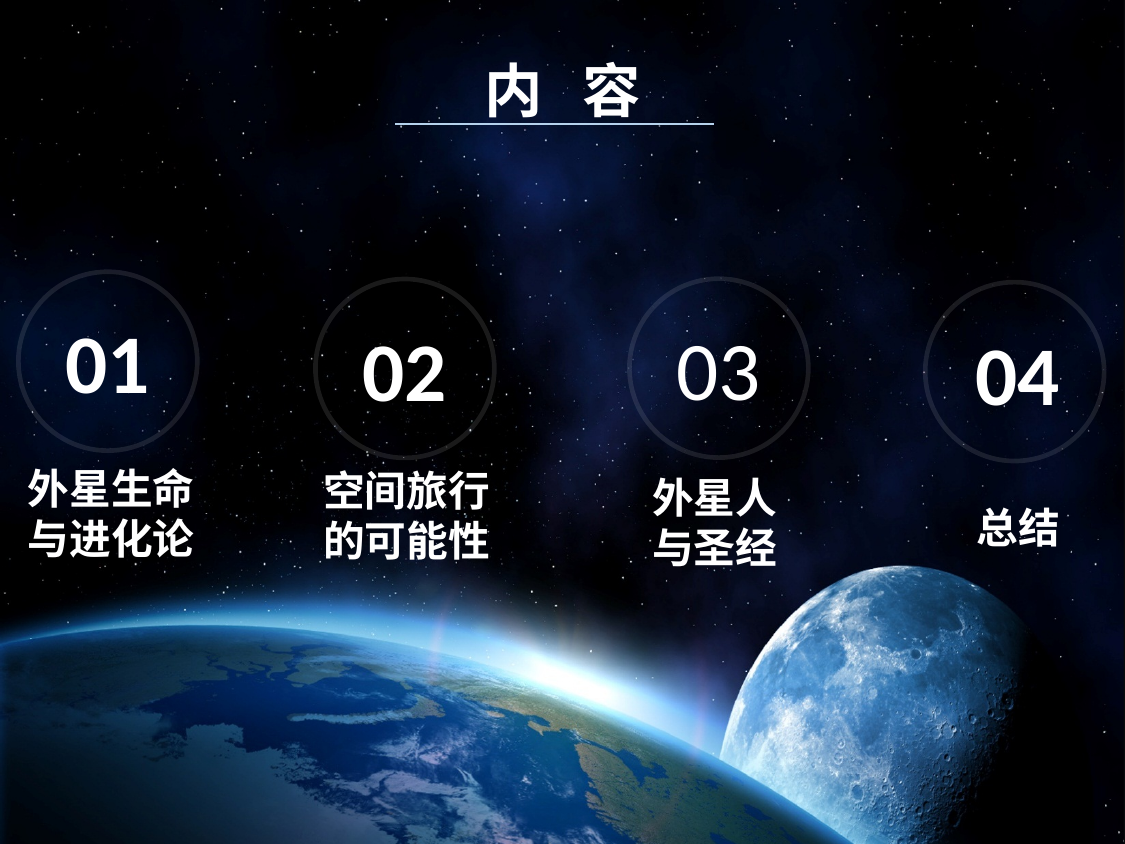

内   容

01
03
02
04
外星生命
与进化论
空间旅行
的可能性
外星人
与圣经
总结